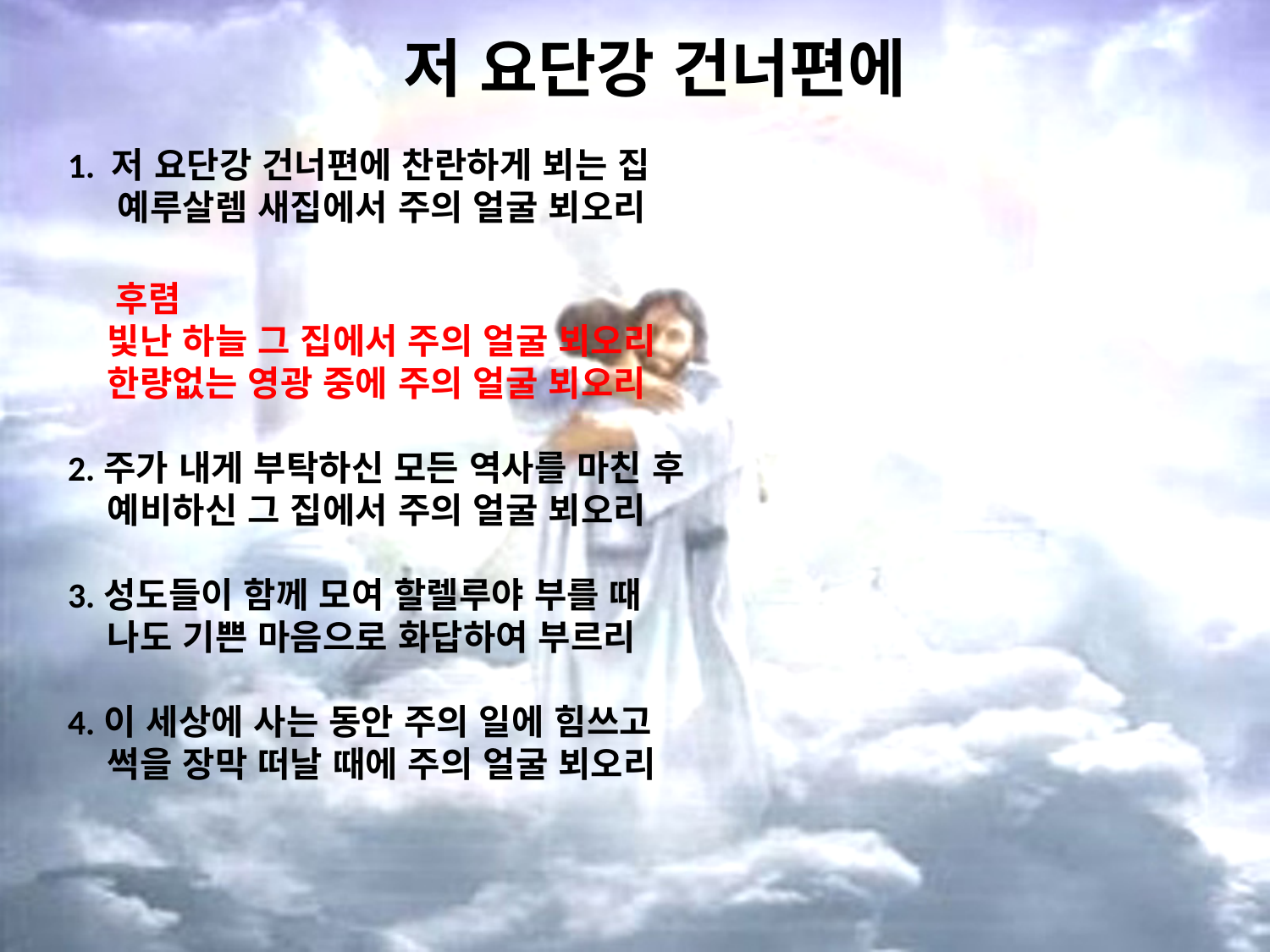

# 저 요단강 건너편에
1. 저 요단강 건너편에 찬란하게 뵈는 집
     예루살렘 새집에서 주의 얼굴 뵈오리
    후렴
    빛난 하늘 그 집에서 주의 얼굴 뵈오리
    한량없는 영광 중에 주의 얼굴 뵈오리
2.주가 내게 부탁하신 모든 역사를 마친 후
    예비하신 그 집에서 주의 얼굴 뵈오리
3.성도들이 함께 모여 할렐루야 부를 때
    나도 기쁜 마음으로 화답하여 부르리
4.이 세상에 사는 동안 주의 일에 힘쓰고
    썩을 장막 떠날 때에 주의 얼굴 뵈오리